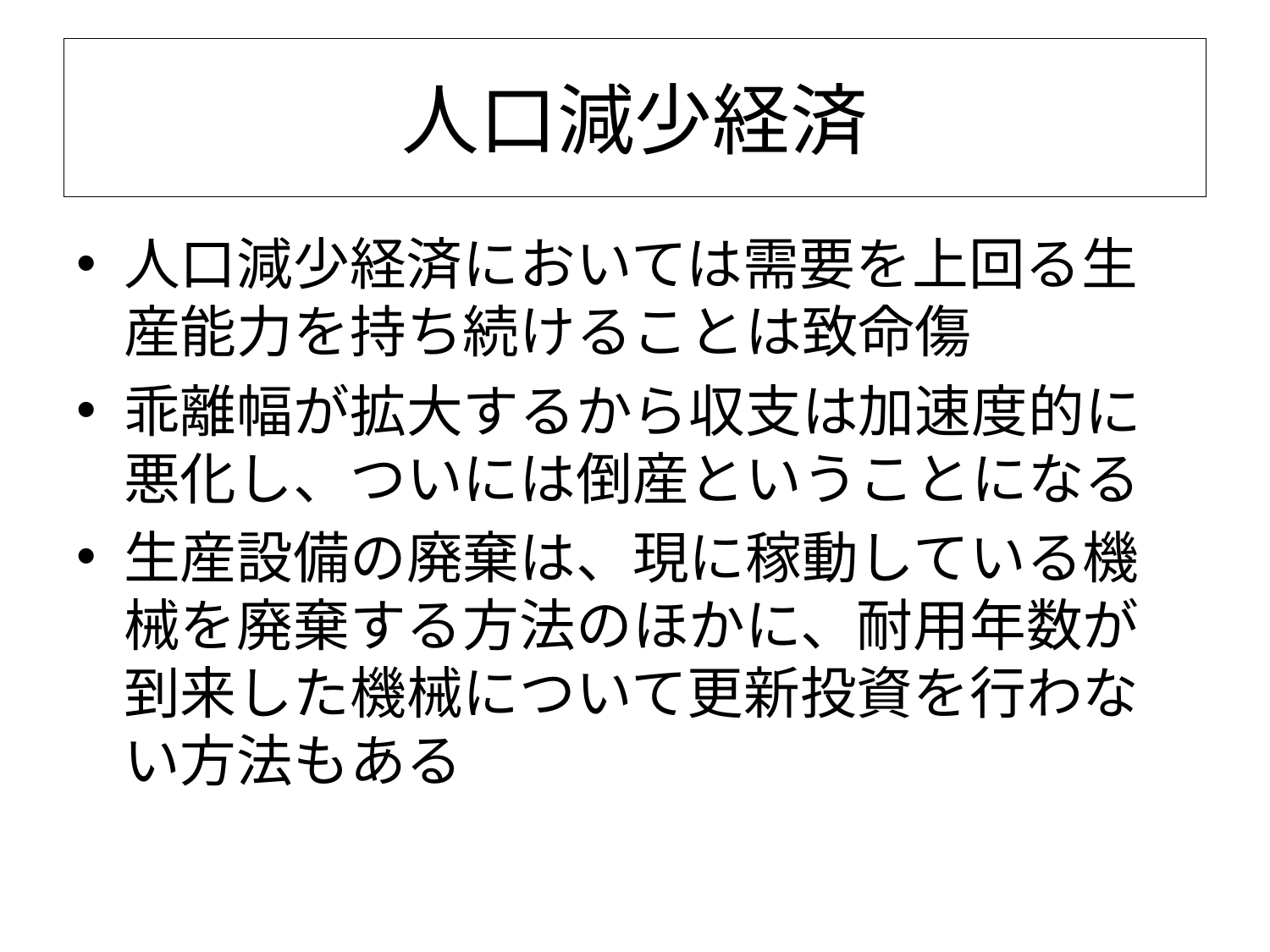

# 人口減少経済
人口減少経済においては需要を上回る生産能力を持ち続けることは致命傷
乖離幅が拡大するから収支は加速度的に悪化し、ついには倒産ということになる
生産設備の廃棄は、現に稼動している機械を廃棄する方法のほかに、耐用年数が到来した機械について更新投資を行わない方法もある